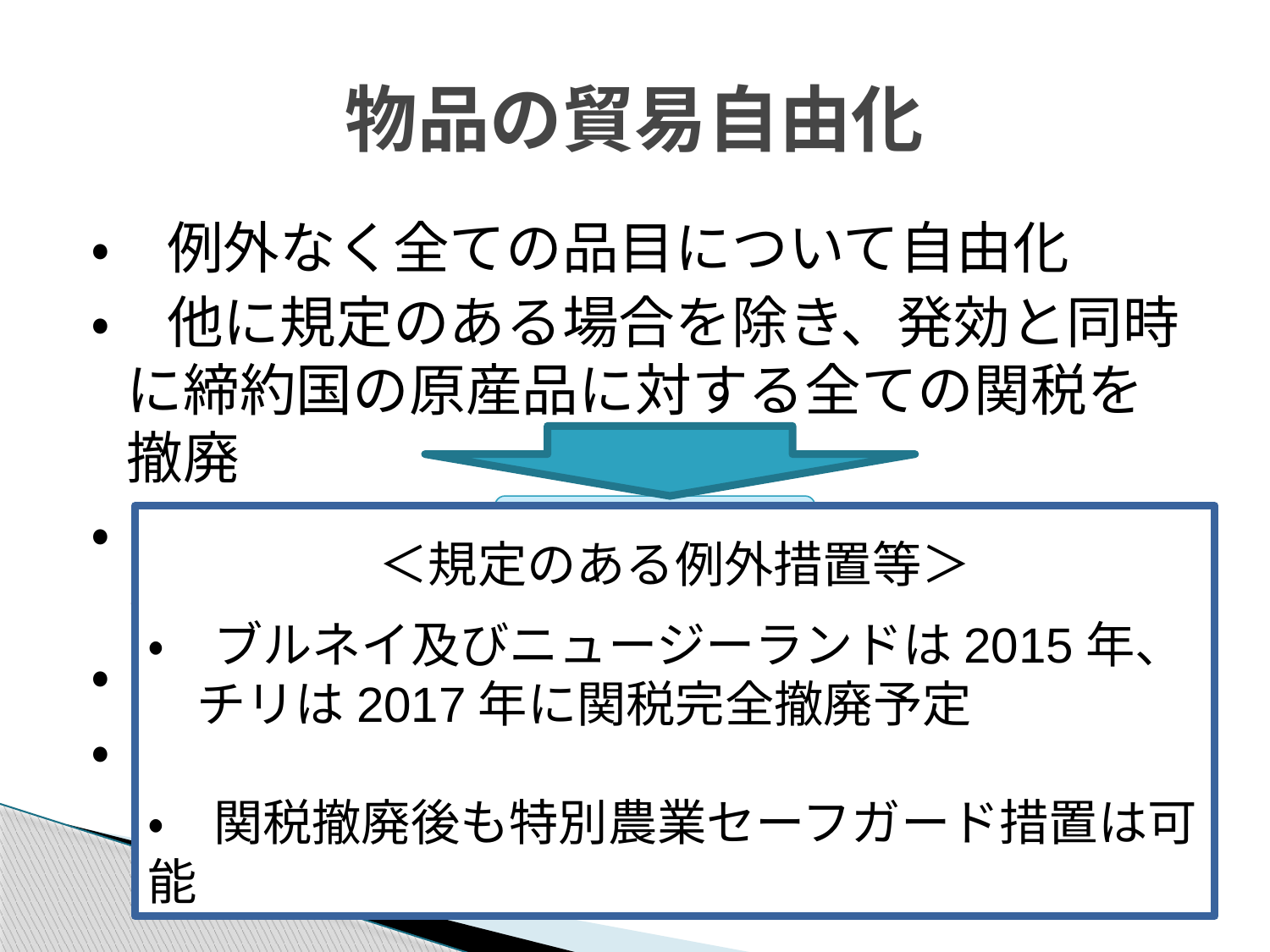

# 物品の貿易自由化
・　例外なく全ての品目について自由化
・　他に規定のある場合を除き、発効と同時に締約国の原産品に対する全ての関税を撤廃
・　締約国の産品を、国産同種の産品と同様の待遇で扱うこと
・　非関税措置の採用・維持の禁止
・　農業輸出補助金の撤廃

内国民待遇

＜規定のある例外措置等＞

・　ブルネイ及びニュージーランドは2015年、
　チリは2017年に関税完全撤廃予定

・　関税撤廃後も特別農業セーフガード措置は可能